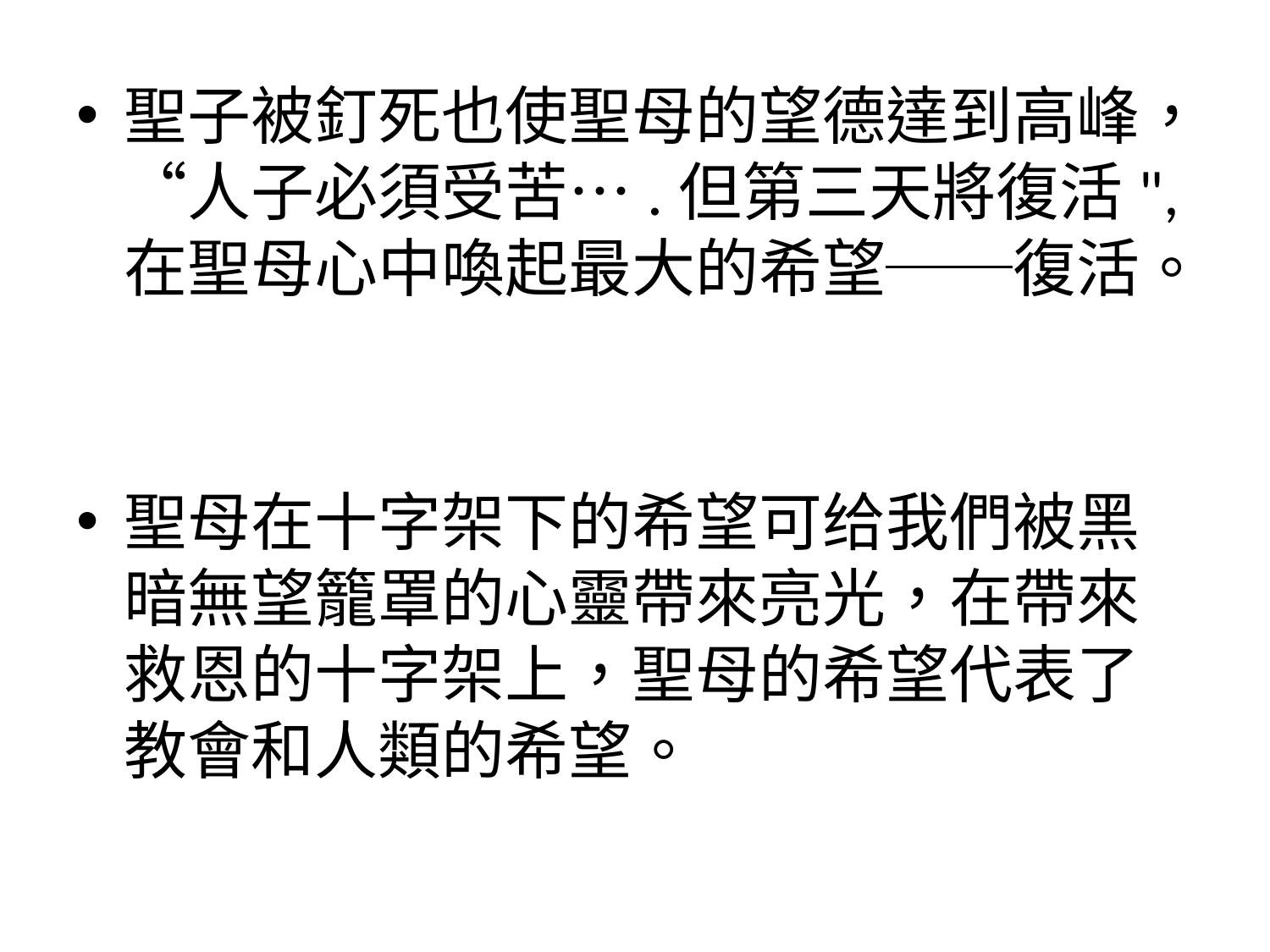

#
聖子被釘死也使聖母的望德達到高峰，“人子必須受苦….但第三天將復活", 在聖母心中喚起最大的希望──復活。

聖母在十字架下的希望可给我們被黑暗無望籠罩的心靈帶來亮光，在帶來救恩的十字架上，聖母的希望代表了教會和人類的希望。